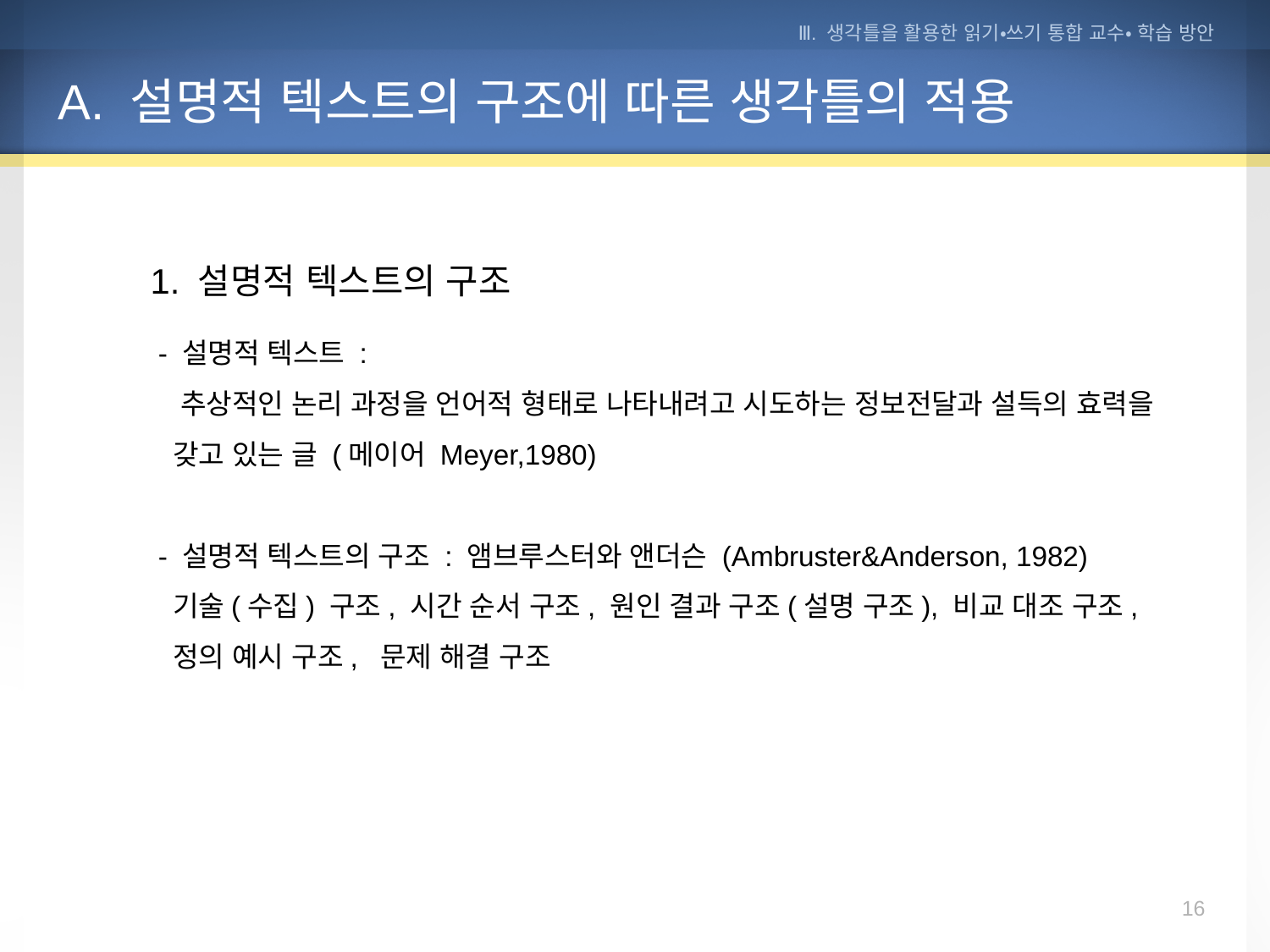

Ⅲ. 생각틀을 활용한 읽기•쓰기 통합 교수• 학습 방안
A. 설명적 텍스트의 구조에 따른 생각틀의 적용
1. 설명적 텍스트의 구조
 - 설명적 텍스트 :
   추상적인 논리 과정을 언어적 형태로 나타내려고 시도하는 정보전달과 설득의 효력을
  갖고 있는 글 (메이어 Meyer,1980)

 - 설명적 텍스트의 구조 : 앰브루스터와 앤더슨 (Ambruster&Anderson, 1982)
  기술(수집) 구조, 시간 순서 구조, 원인 결과 구조(설명 구조), 비교 대조 구조,
  정의 예시 구조,  문제 해결 구조
16